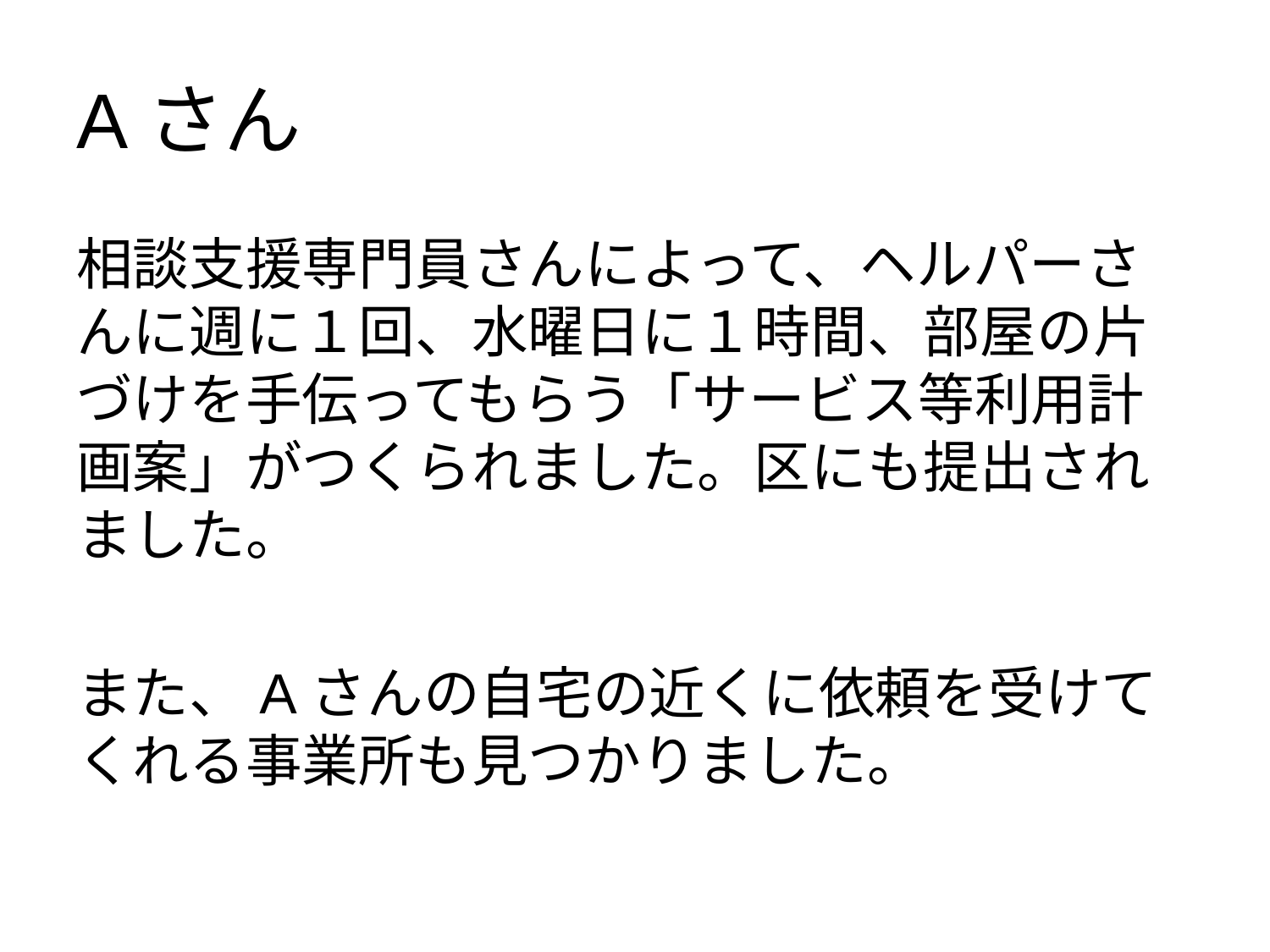

# Aさん
相談支援専門員さんによって、ヘルパーさんに週に１回、水曜日に１時間、部屋の片づけを手伝ってもらう「サービス等利用計画案」がつくられました。区にも提出されました。

また、Aさんの自宅の近くに依頼を受けてくれる事業所も見つかりました。